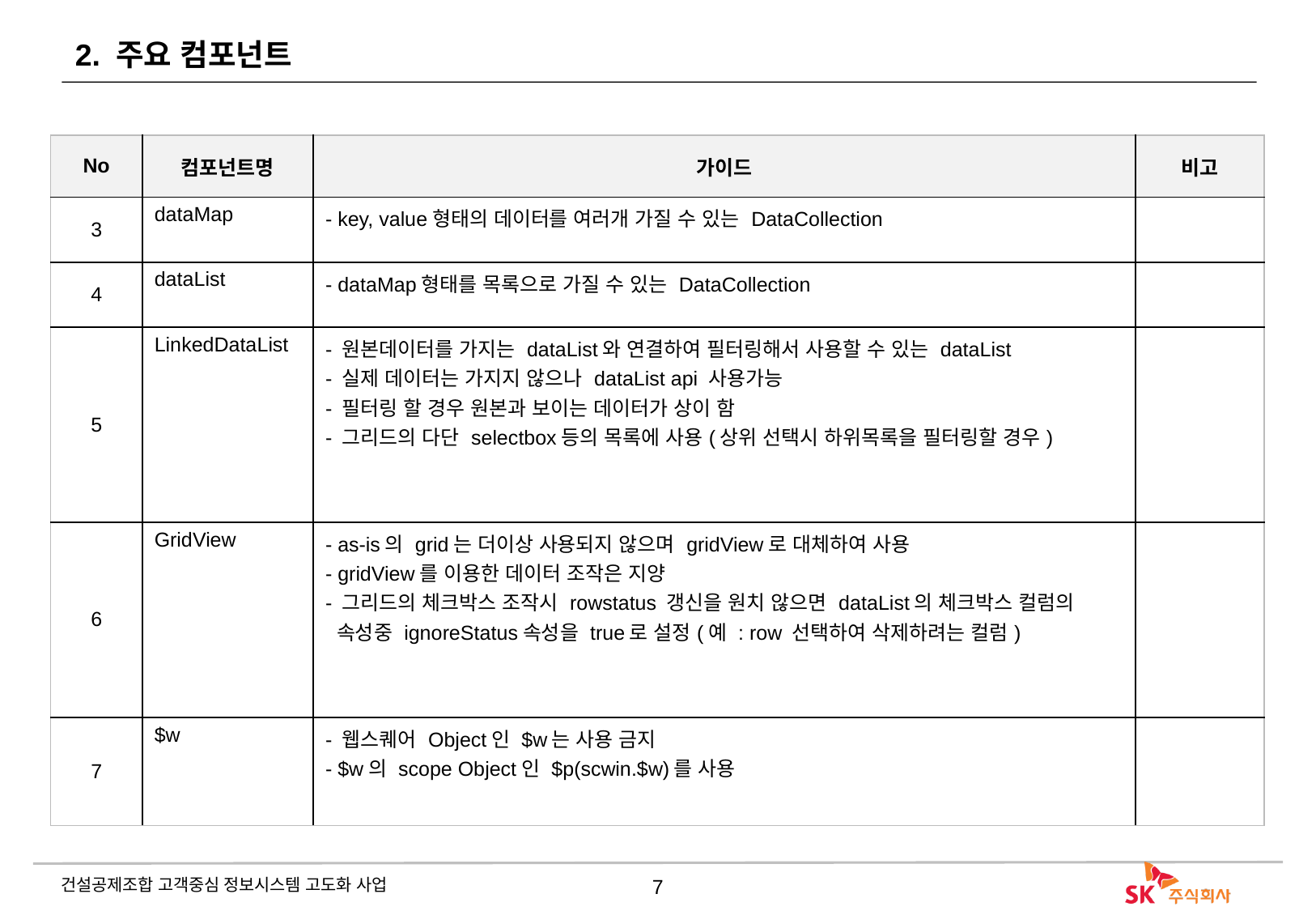

# 2. 주요 컴포넌트
| No | 컴포넌트명 | 가이드 | 비고 |
| --- | --- | --- | --- |
| 3 | dataMap | - key, value형태의 데이터를 여러개 가질 수 있는 DataCollection |  |
| 4 | dataList | - dataMap형태를 목록으로 가질 수 있는 DataCollection |  |
| 5 | LinkedDataList | - 원본데이터를 가지는 dataList와 연결하여 필터링해서 사용할 수 있는 dataList - 실제 데이터는 가지지 않으나 dataList api 사용가능 - 필터링 할 경우 원본과 보이는 데이터가 상이 함 - 그리드의 다단 selectbox등의 목록에 사용(상위 선택시 하위목록을 필터링할 경우) |  |
| 6 | GridView | - as-is의 grid는 더이상 사용되지 않으며 gridView로 대체하여 사용 - gridView를 이용한 데이터 조작은 지양 - 그리드의 체크박스 조작시 rowstatus 갱신을 원치 않으면 dataList의 체크박스 컬럼의 속성중 ignoreStatus속성을 true로 설정(예 : row 선택하여 삭제하려는 컬럼) |  |
| 7 | $w | - 웹스퀘어 Object인 $w는 사용 금지 - $w의 scope Object인 $p(scwin.$w)를 사용 |  |